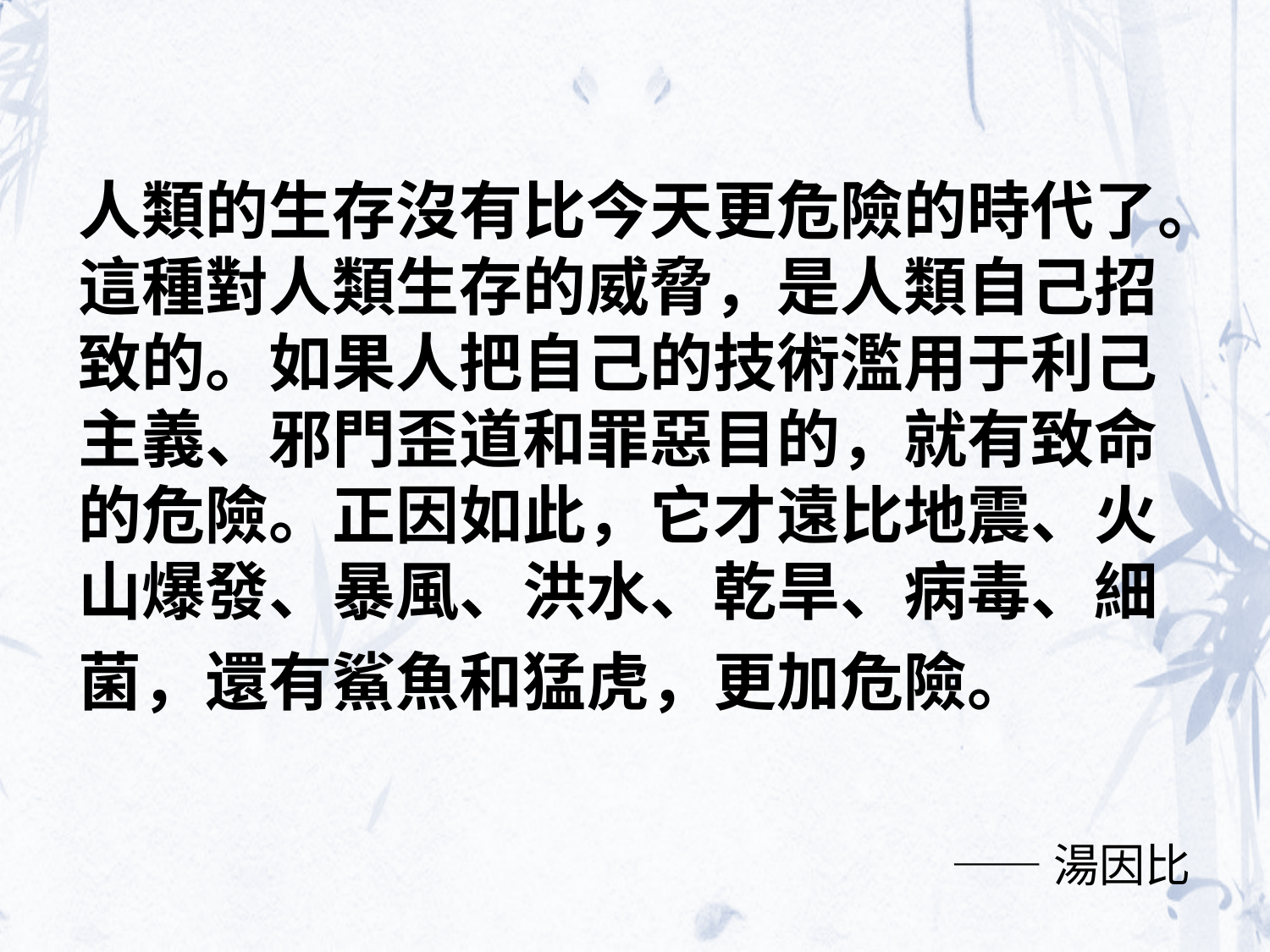

人類的生存沒有比今天更危險的時代了。這種對人類生存的威脅，是人類自己招致的。如果人把自己的技術濫用于利己主義、邪門歪道和罪惡目的，就有致命的危險。正因如此，它才遠比地震、火山爆發、暴風、洪水、乾旱、病毒、細菌，還有鯊魚和猛虎，更加危險。
——湯因比